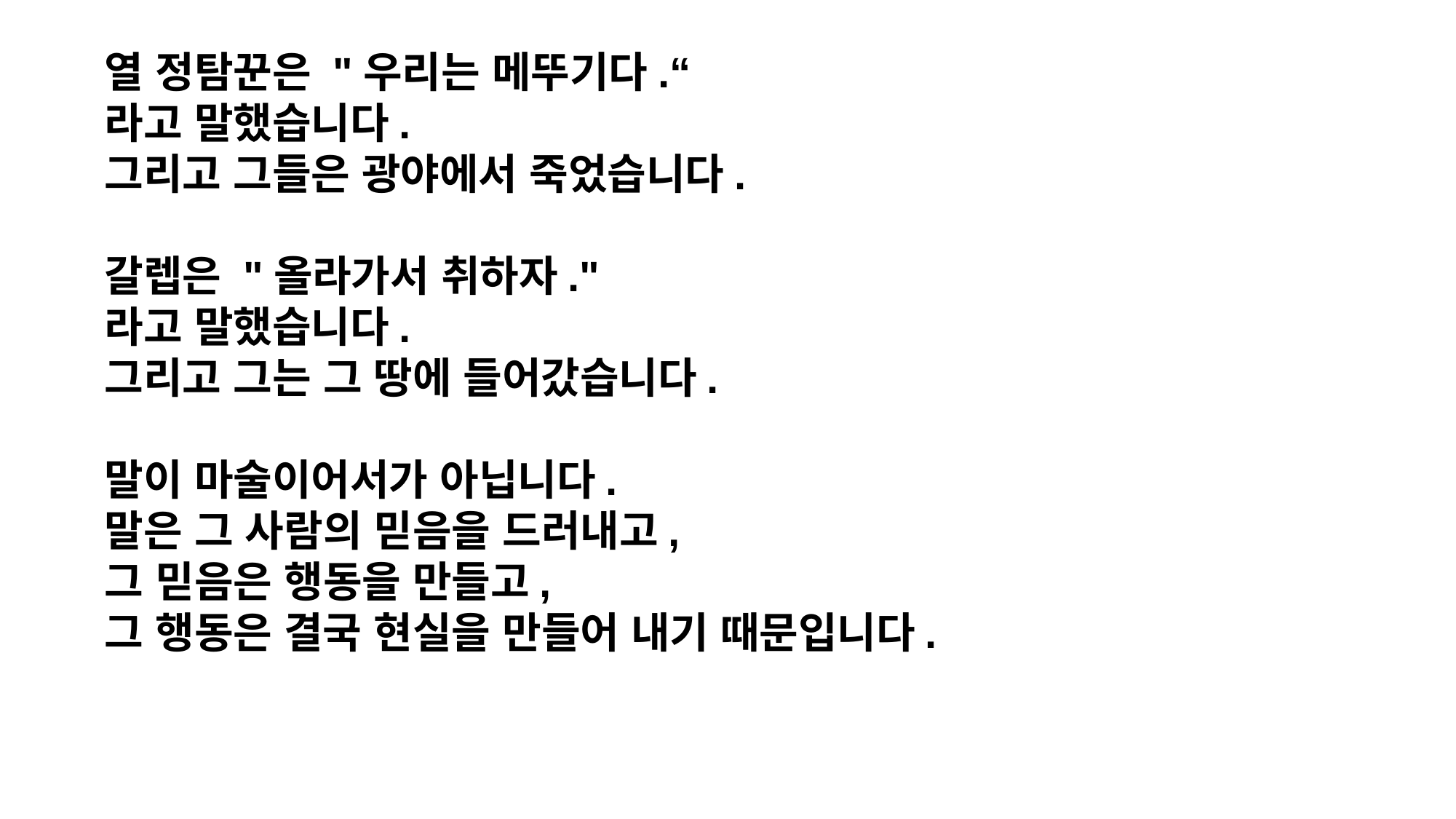

열 정탐꾼은 "우리는 메뚜기다.“
라고 말했습니다.
그리고 그들은 광야에서 죽었습니다.

갈렙은 "올라가서 취하자."
라고 말했습니다.
그리고 그는 그 땅에 들어갔습니다.

말이 마술이어서가 아닙니다.
말은 그 사람의 믿음을 드러내고,
그 믿음은 행동을 만들고,
그 행동은 결국 현실을 만들어 내기 때문입니다.